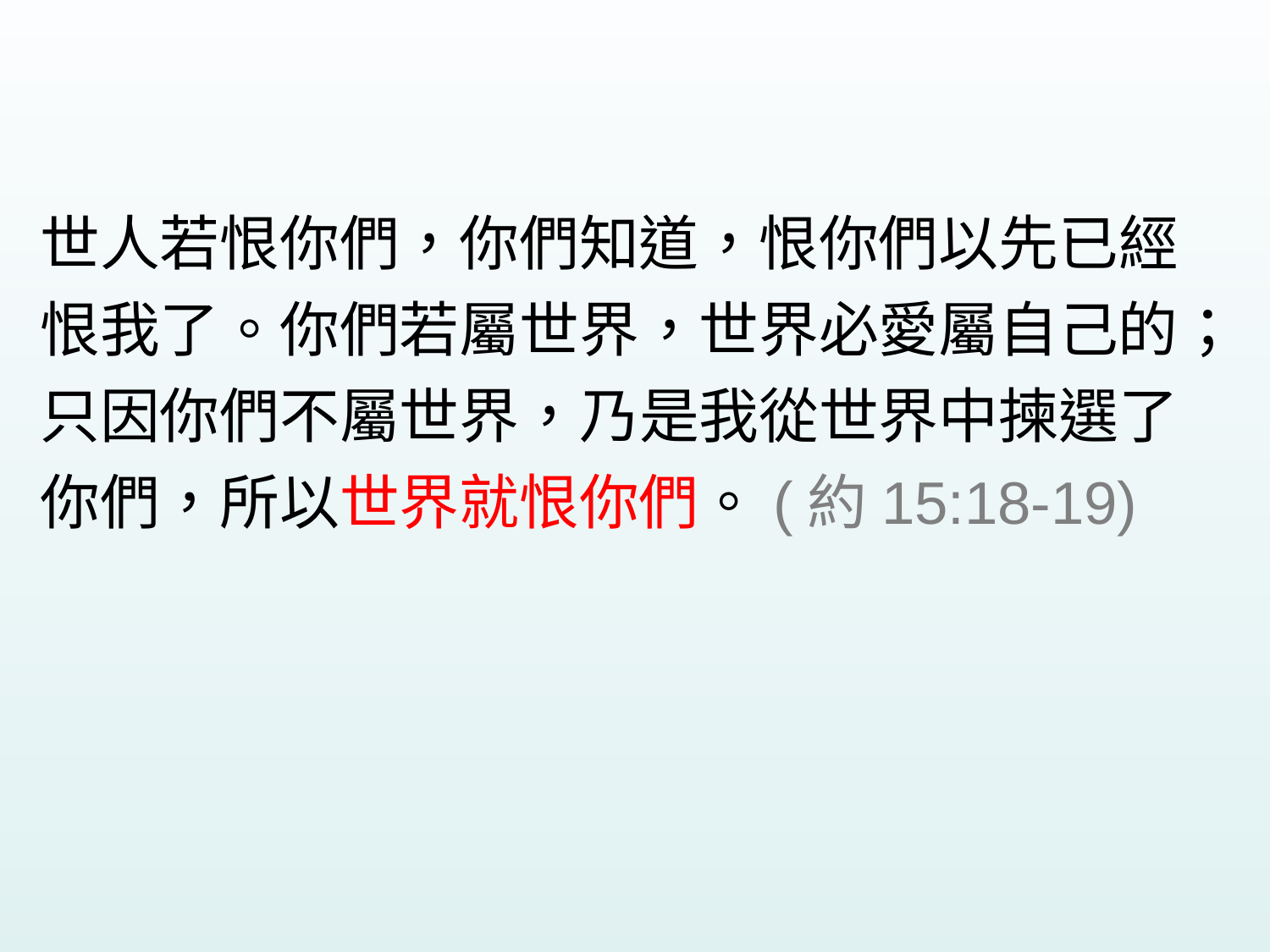

世人若恨你們，你們知道，恨你們以先已經恨我了。你們若屬世界，世界必愛屬自己的；只因你們不屬世界，乃是我從世界中揀選了你們，所以世界就恨你們。(約15:18-19)